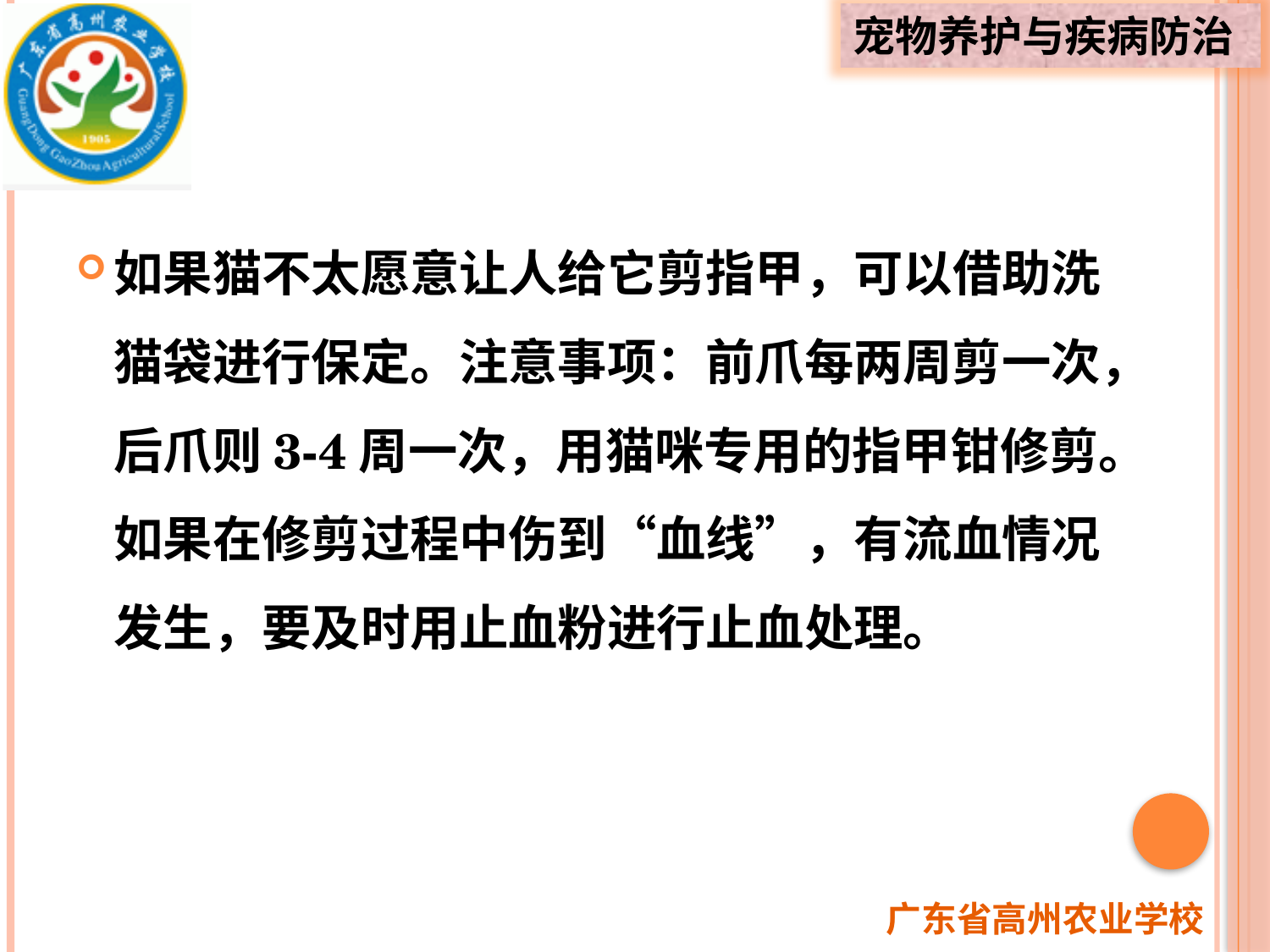

如果猫不太愿意让人给它剪指甲，可以借助洗猫袋进行保定。注意事项：前爪每两周剪一次，后爪则3-4周一次，用猫咪专用的指甲钳修剪。如果在修剪过程中伤到“血线”，有流血情况发生，要及时用止血粉进行止血处理。